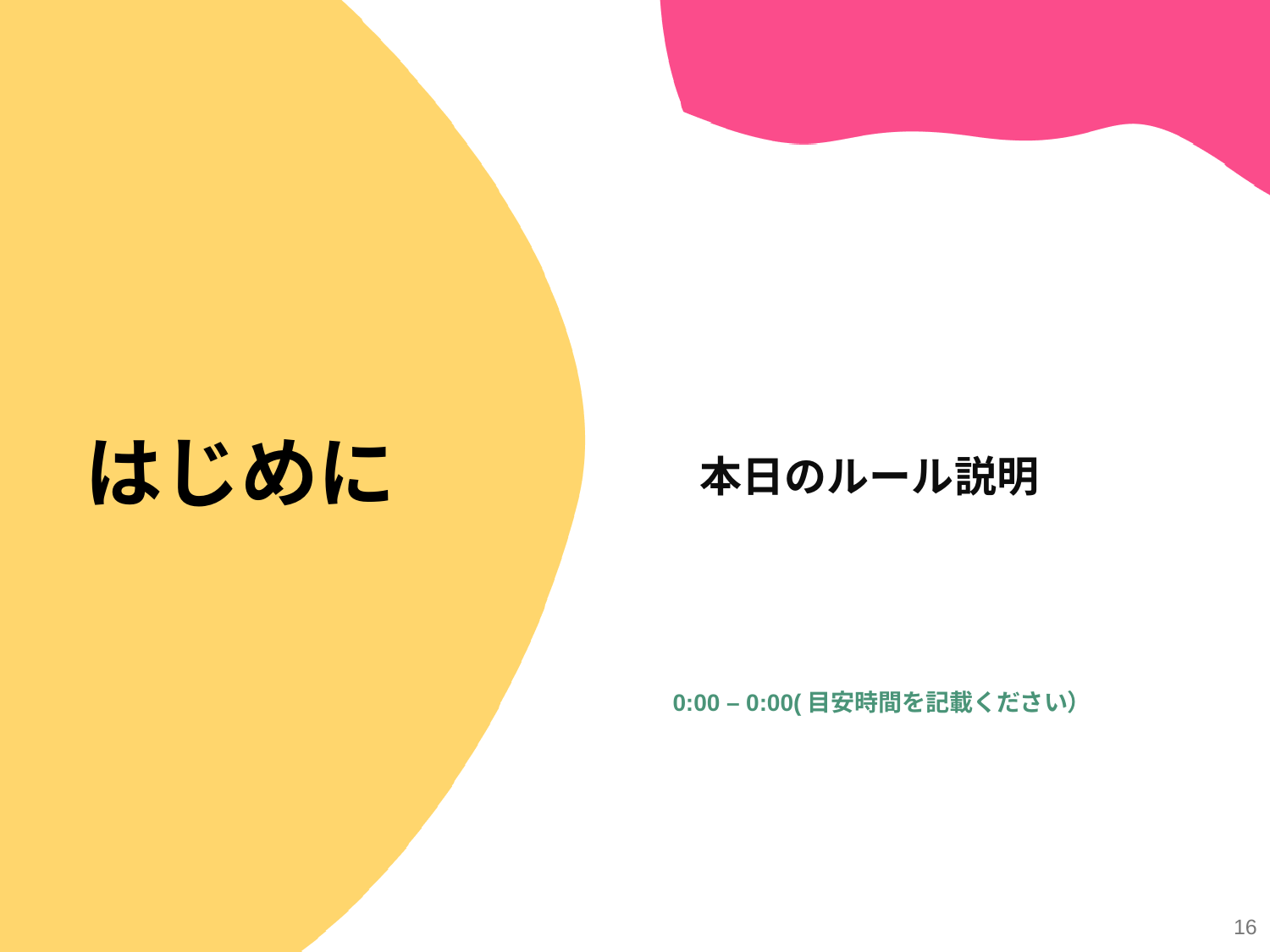

本日のルール説明
# はじめに
0:00 – 0:00(目安時間を記載ください）
16